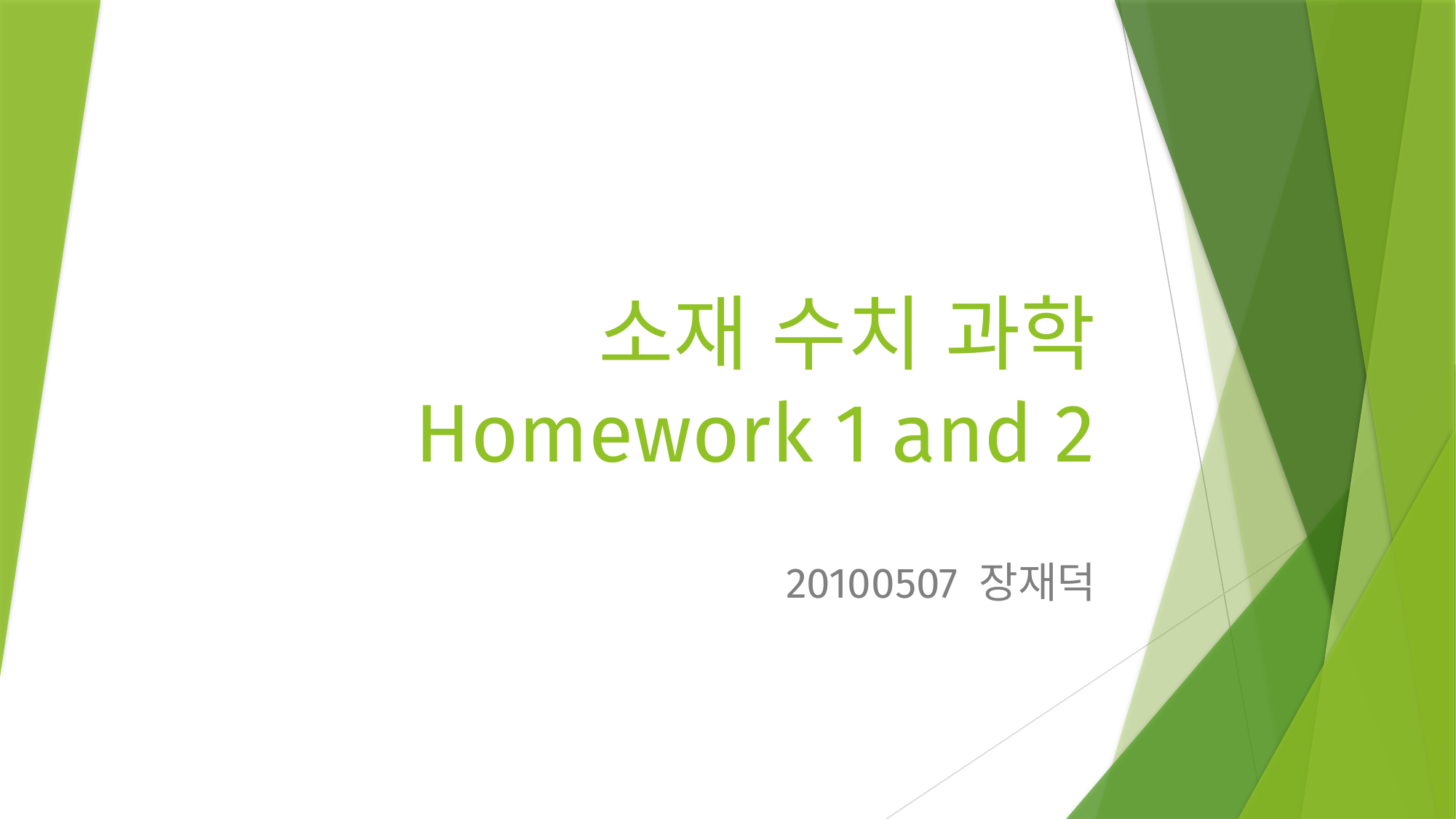

# 소재 수치 과학 Homework 1 and 2

20100507 장재덕